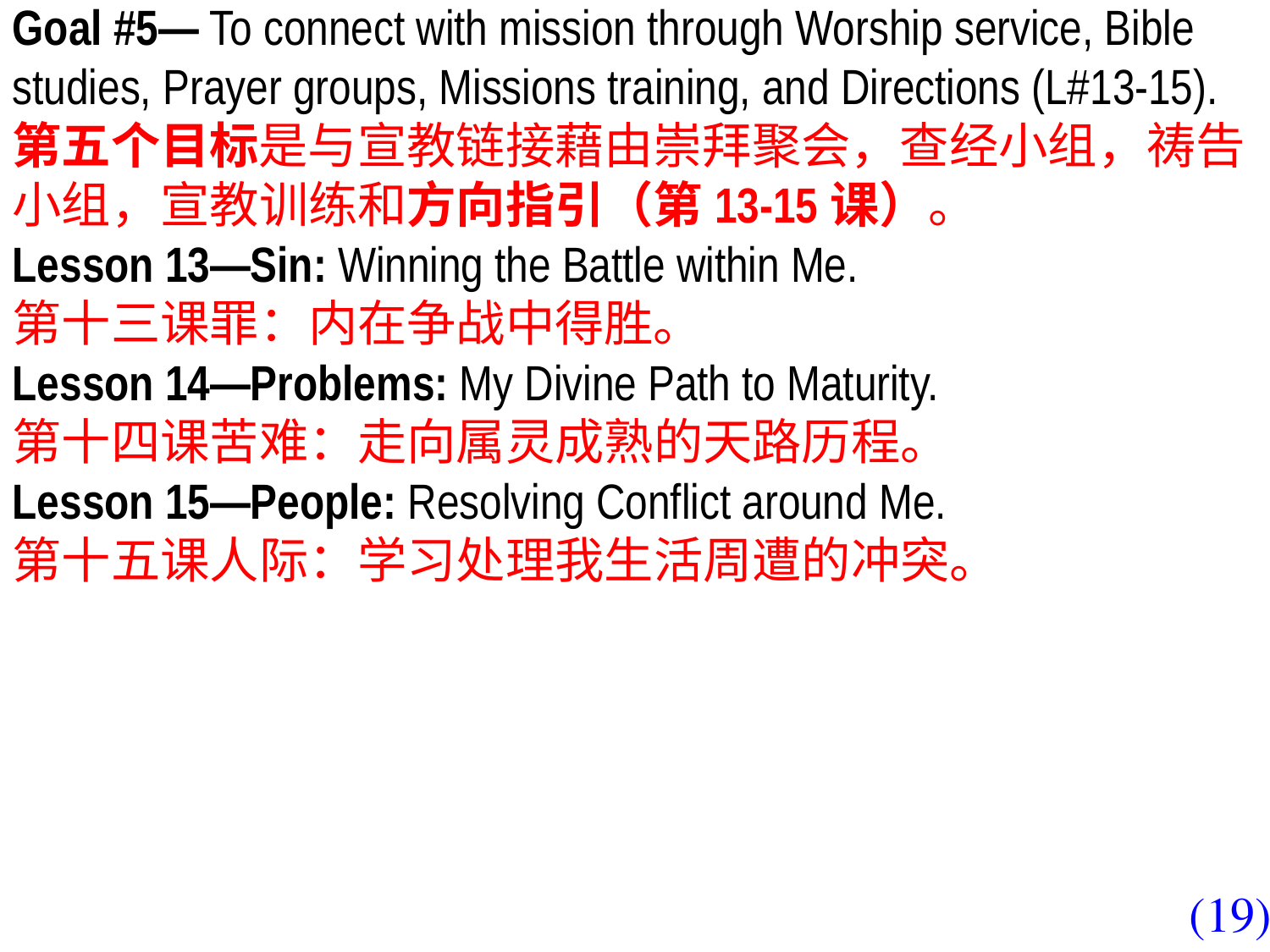

Goal #5— To connect with mission through Worship service, Bible studies, Prayer groups, Missions training, and Directions (L#13-15).
第五个目标是与宣教链接藉由崇拜聚会，查经小组，祷告小组，宣教训练和方向指引（第13-15课）。
Lesson 13—Sin: Winning the Battle within Me.
第十三课罪：内在争战中得胜。
Lesson 14—Problems: My Divine Path to Maturity.
第十四课苦难：走向属灵成熟的天路历程。
Lesson 15—People: Resolving Conflict around Me.
第十五课人际：学习处理我生活周遭的冲突。

(19)